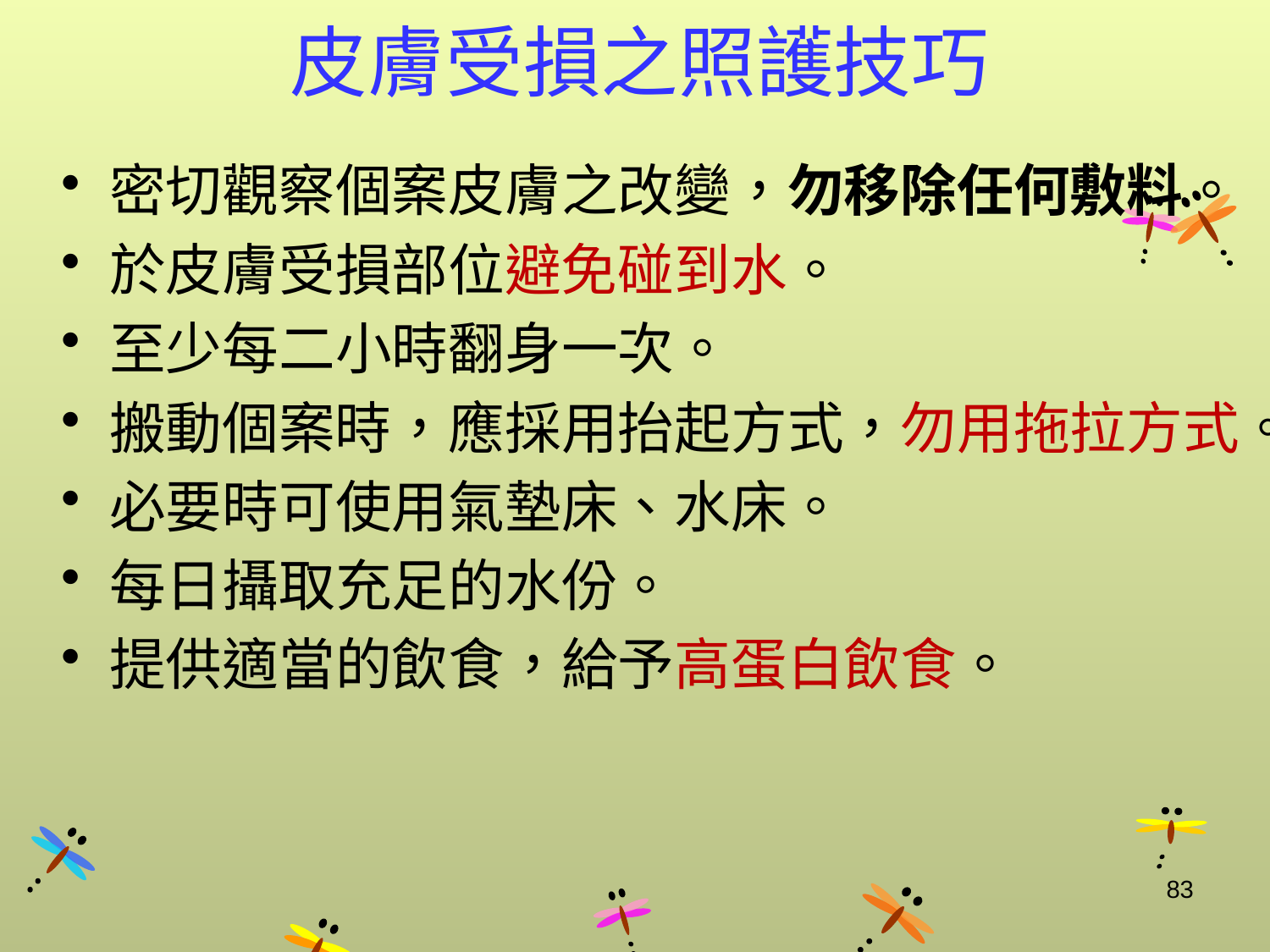

# 皮膚受損之照護技巧
密切觀察個案皮膚之改變，勿移除任何敷料。
於皮膚受損部位避免碰到水。
至少每二小時翻身一次。
搬動個案時，應採用抬起方式，勿用拖拉方式。
必要時可使用氣墊床、水床。
每日攝取充足的水份。
提供適當的飲食，給予高蛋白飲食。

83